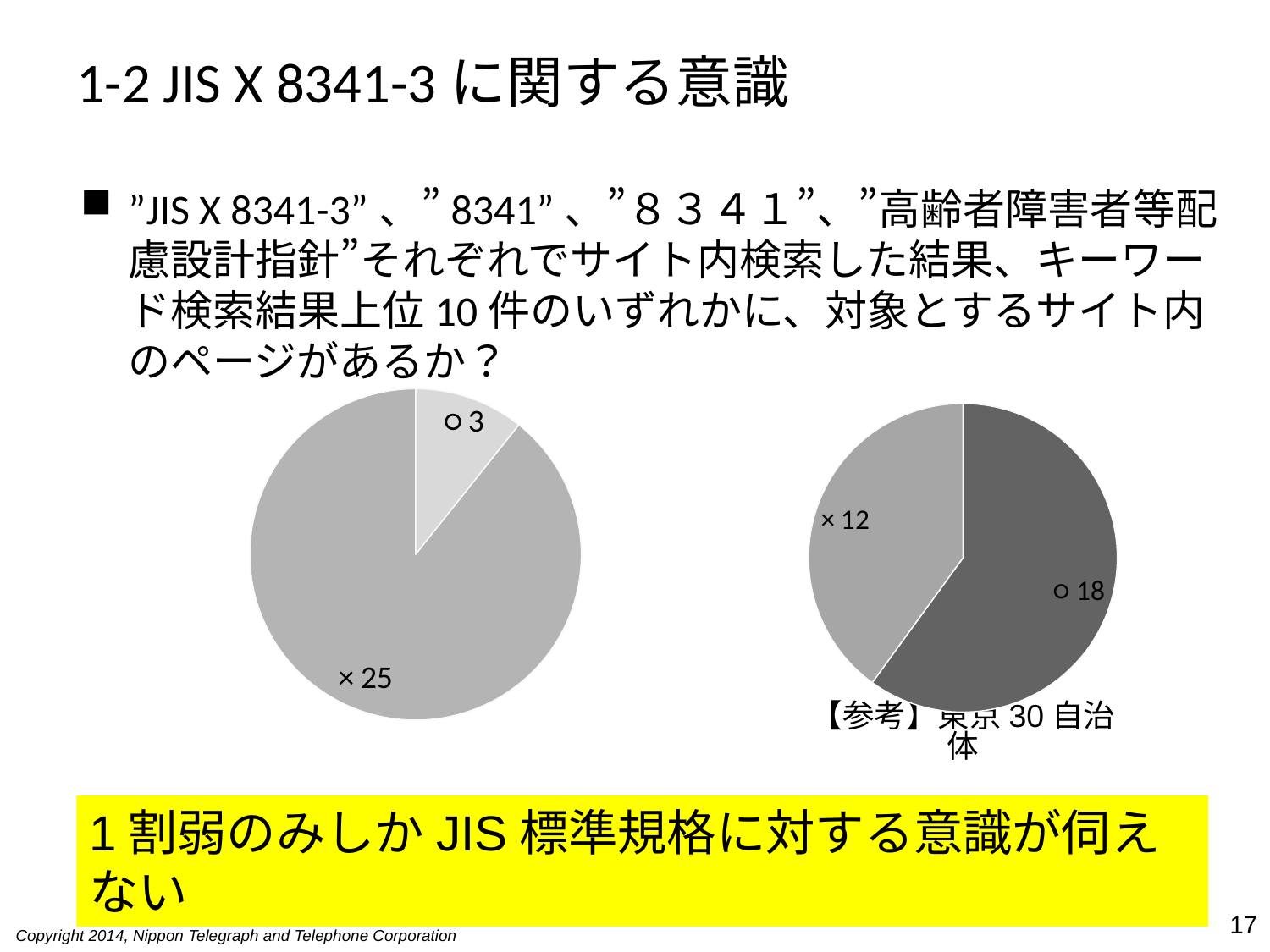

# 1-2 JIS X 8341-3に関する意識
”JIS X 8341-3”、”8341”、”８３４１”、”高齢者障害者等配慮設計指針”それぞれでサイト内検索した結果、キーワード検索結果上位10件のいずれかに、対象とするサイト内のページがあるか？

### Chart

| Category |  |
|---|---|
| ○ | 3.0 |
| × | 25.0 |

### Chart

| Category |  |
|---|---|
| ○ | 18.0 |
| × | 12.0 |
【参考】東京30自治体
1割弱のみしかJIS標準規格に対する意識が伺えない
17